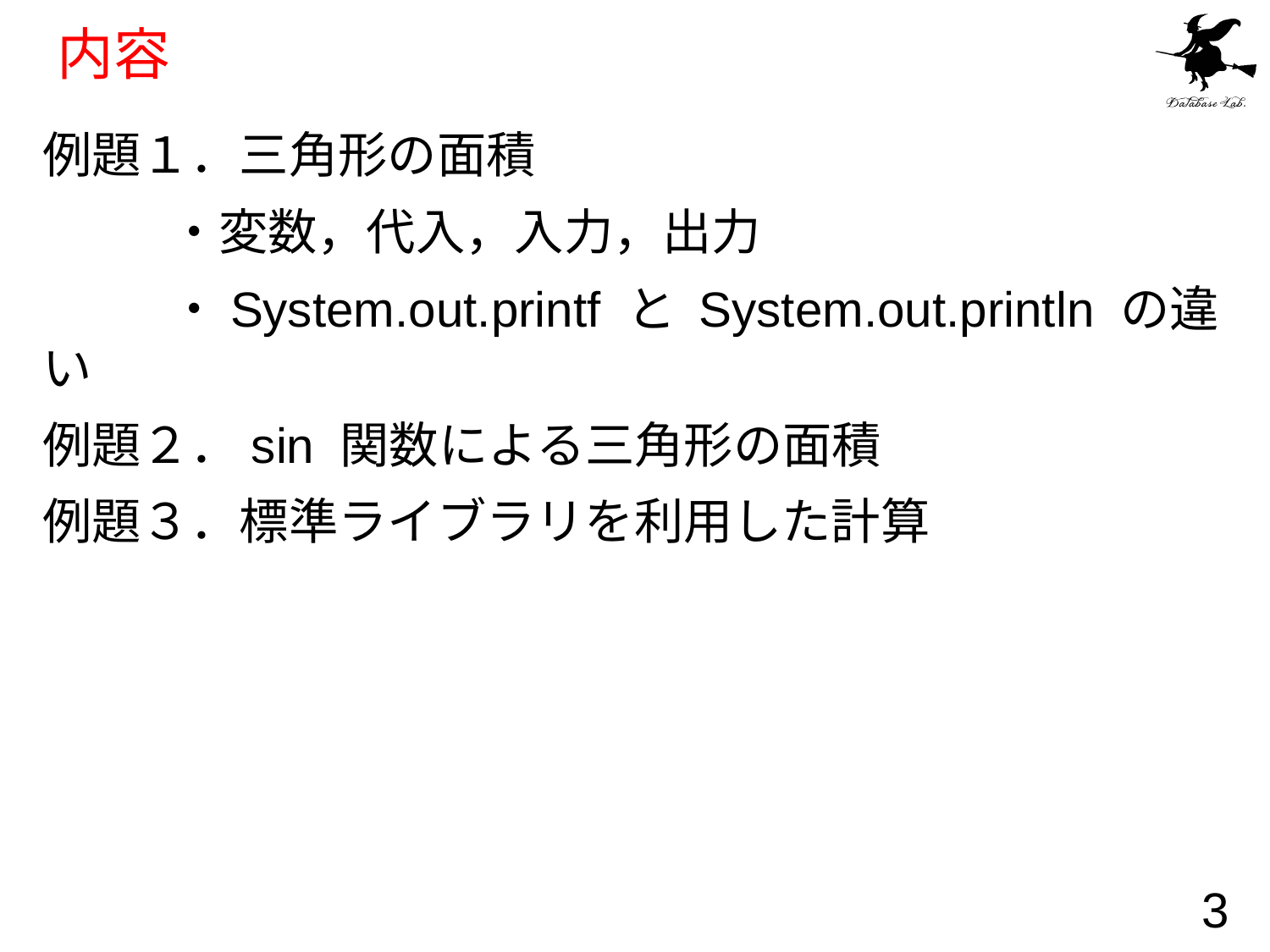

# 内容
例題１．三角形の面積
	・変数，代入，入力，出力
	・System.out.printf と System.out.println の違い
例題２．sin 関数による三角形の面積
例題３．標準ライブラリを利用した計算

3